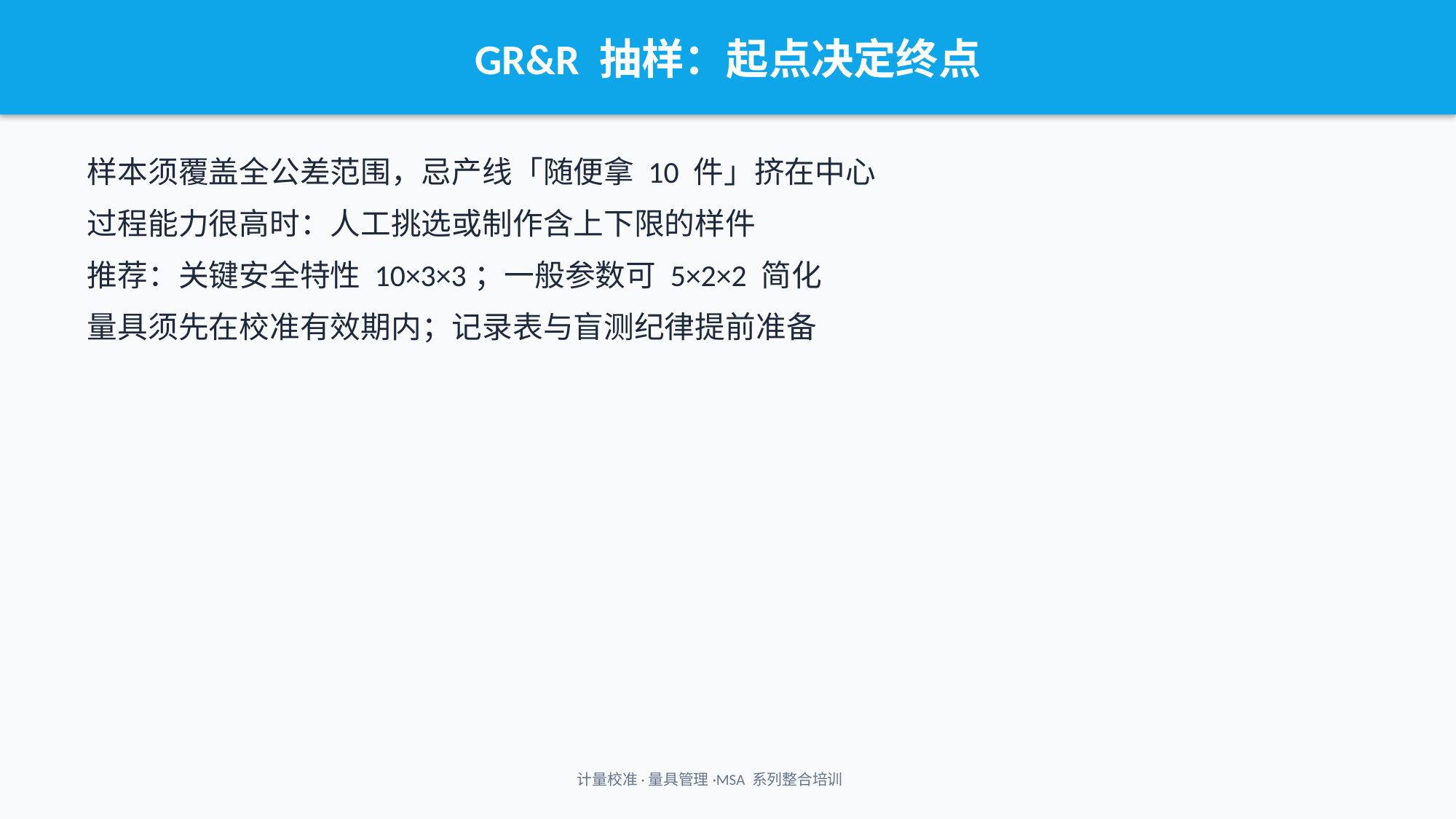

GR&R 抽样：起点决定终点
样本须覆盖全公差范围，忌产线「随便拿 10 件」挤在中心
过程能力很高时：人工挑选或制作含上下限的样件
推荐：关键安全特性 10×3×3；一般参数可 5×2×2 简化
量具须先在校准有效期内；记录表与盲测纪律提前准备
计量校准·量具管理·MSA 系列整合培训